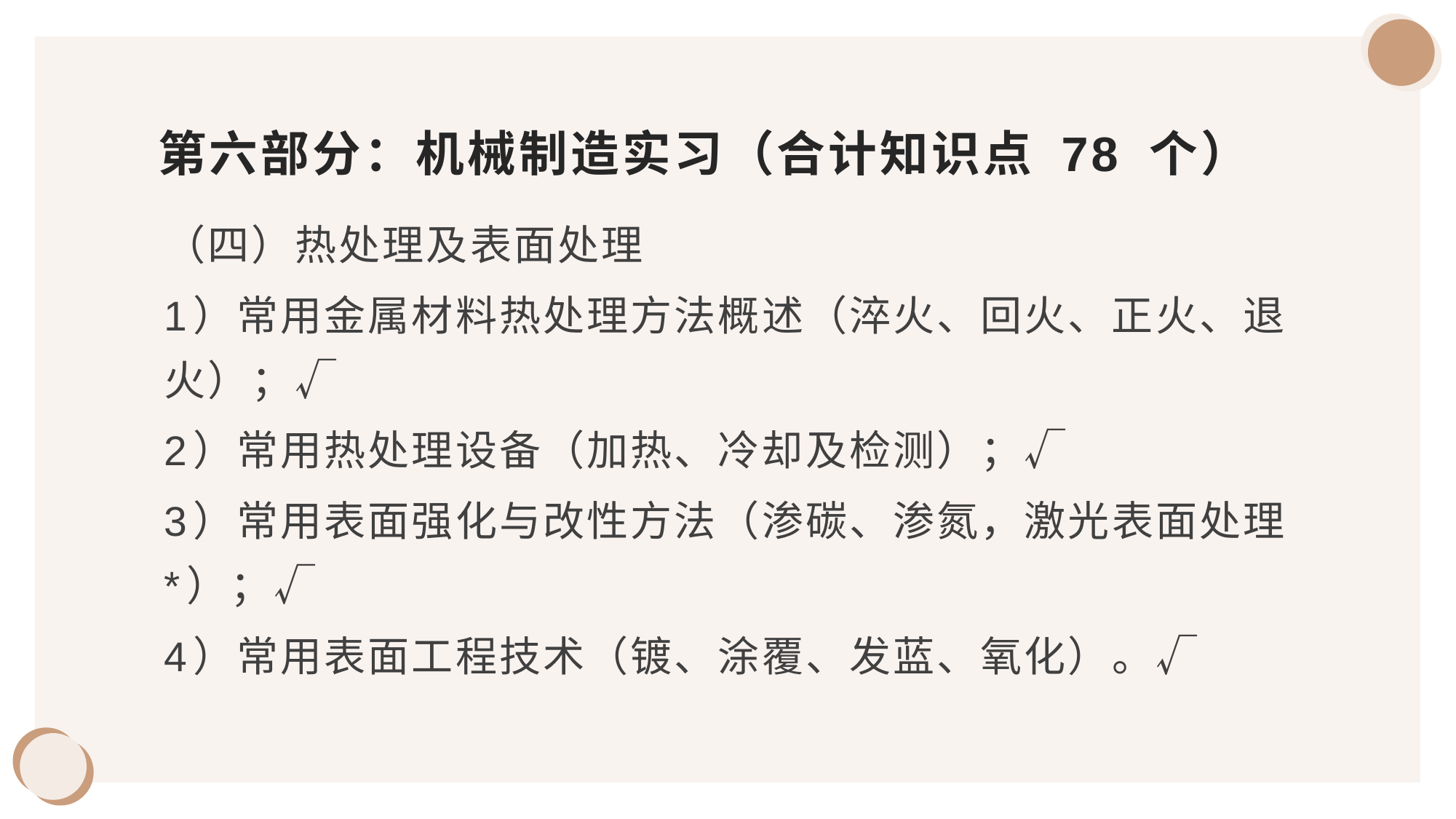

# 第六部分：机械制造实习（合计知识点 78 个）
（四）热处理及表面处理
1）常用金属材料热处理方法概述（淬火、回火、正火、退火）；√
2）常用热处理设备（加热、冷却及检测）；√
3）常用表面强化与改性方法（渗碳、渗氮，激光表面处理*）；√
4）常用表面工程技术（镀、涂覆、发蓝、氧化）。√